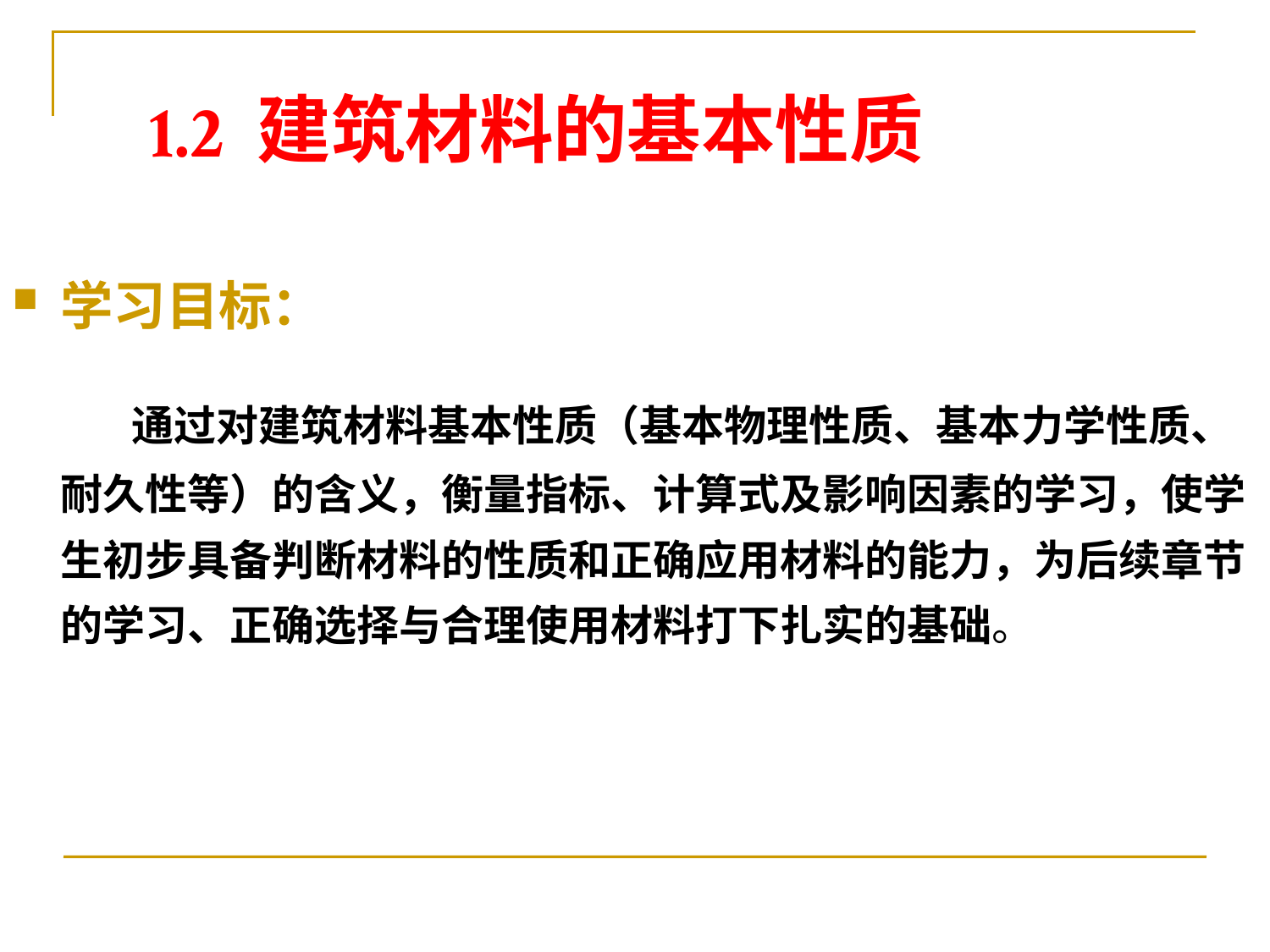

# 1.2 建筑材料的基本性质
学习目标：

         通过对建筑材料基本性质（基本物理性质、基本力学性质、耐久性等）的含义，衡量指标、计算式及影响因素的学习，使学生初步具备判断材料的性质和正确应用材料的能力，为后续章节的学习、正确选择与合理使用材料打下扎实的基础。